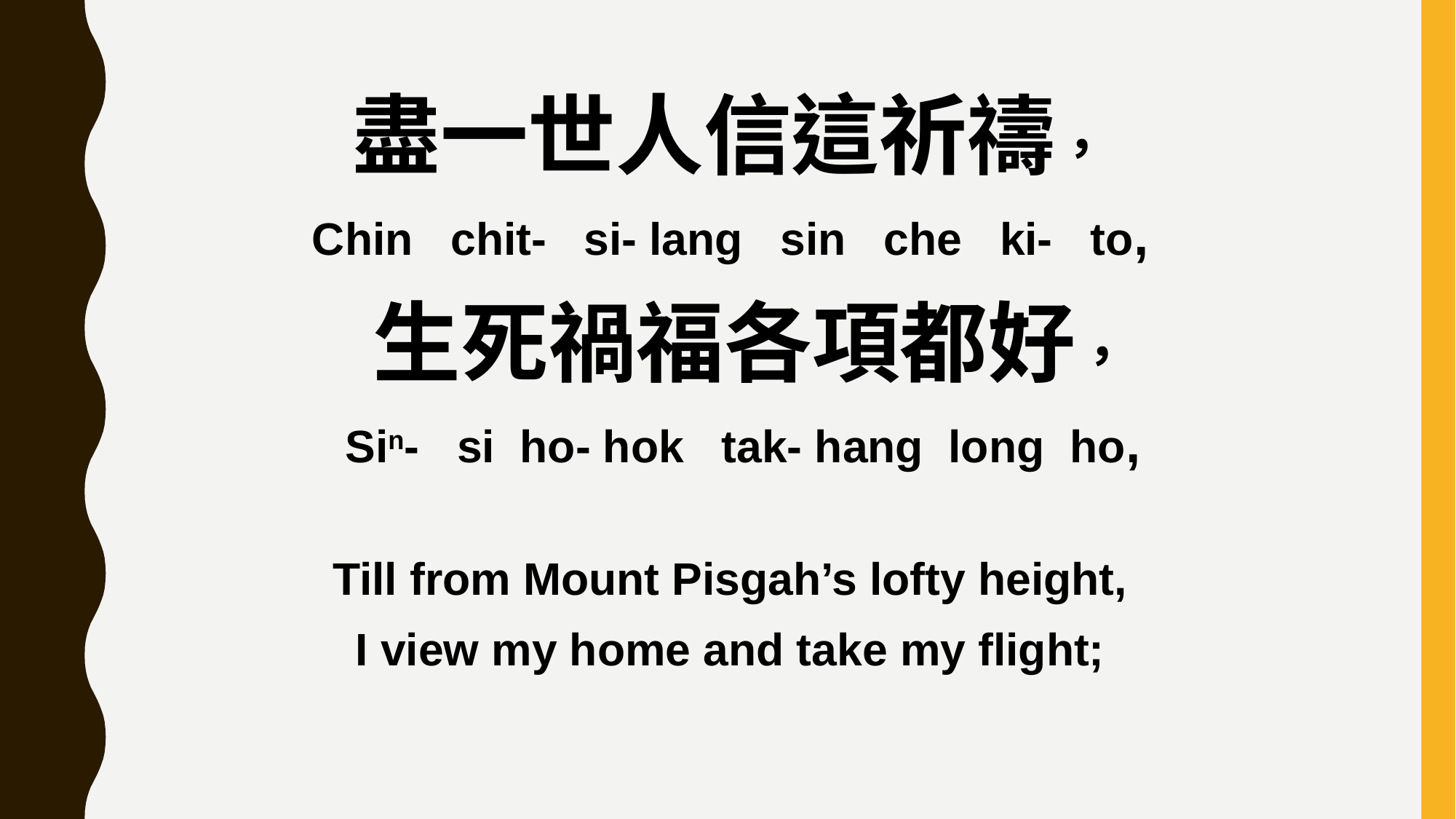

盡一世人信這祈禱，
Chin   chit-   si- lang   sin   che   ki-   to,
 生死禍福各項都好，
  Sin-   si  ho- hok   tak- hang  long  ho,

Till from Mount Pisgah’s lofty height,
I view my home and take my flight;